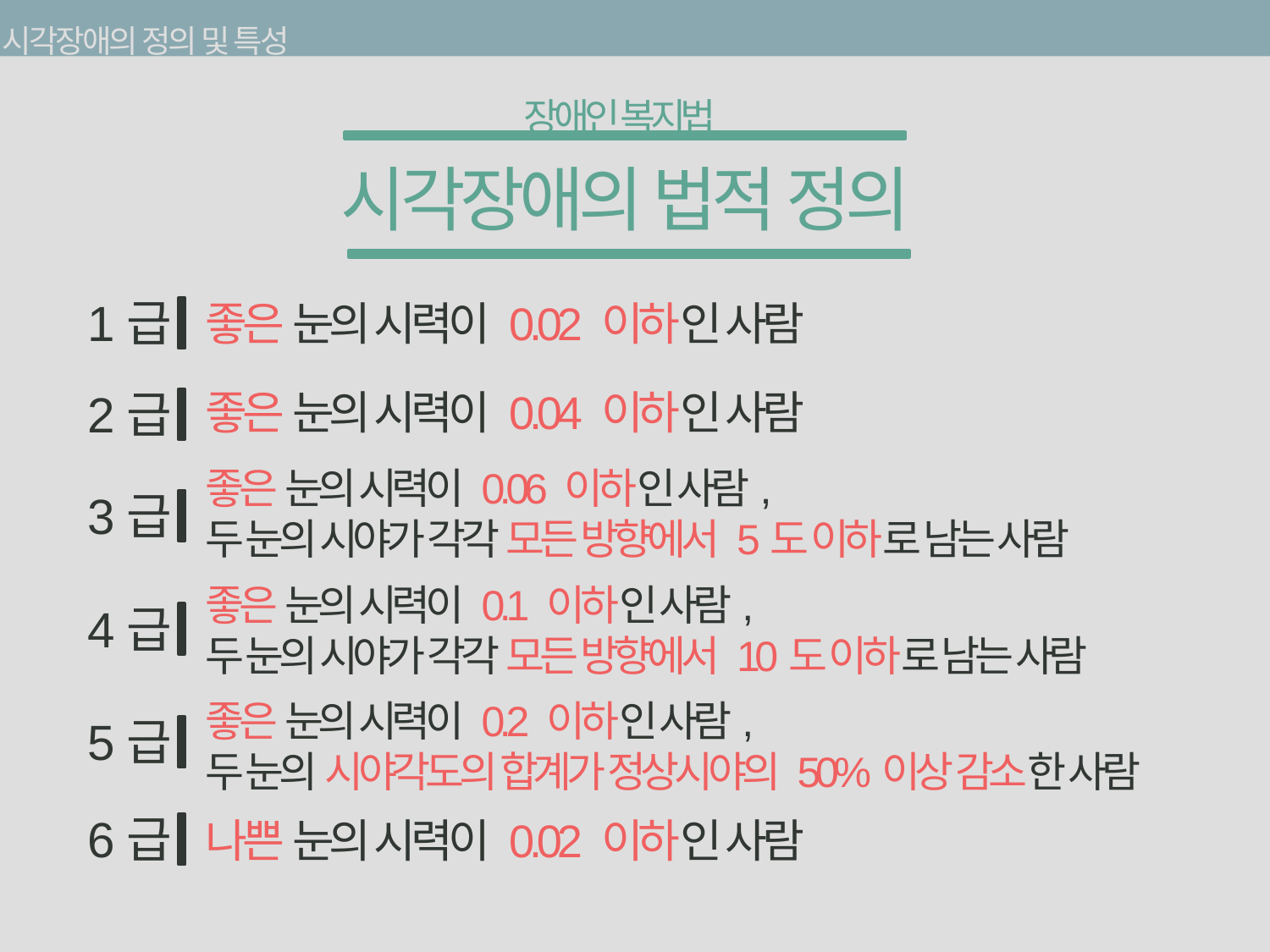

시각장애의 정의 및 특성
장애인 복지법
시각장애의 정의 및 특성

시각장애의 법적 정의

1급

좋은 눈의 시력이 0.02 이하인 사람
2급

좋은 눈의 시력이 0.04 이하인 사람
좋은 눈의 시력이 0.06 이하인 사람,
두 눈의 시야가 각각 모든 방향에서 5도 이하로 남는 사람
3급

좋은 눈의 시력이 0.1 이하인 사람,
두 눈의 시야가 각각 모든 방향에서 10도 이하로 남는 사람
4급

좋은 눈의 시력이 0.2 이하인 사람,
두 눈의 시야각도의 합계가 정상시야의 50%이상 감소한 사람
5급

6급

나쁜 눈의 시력이 0.02 이하인 사람